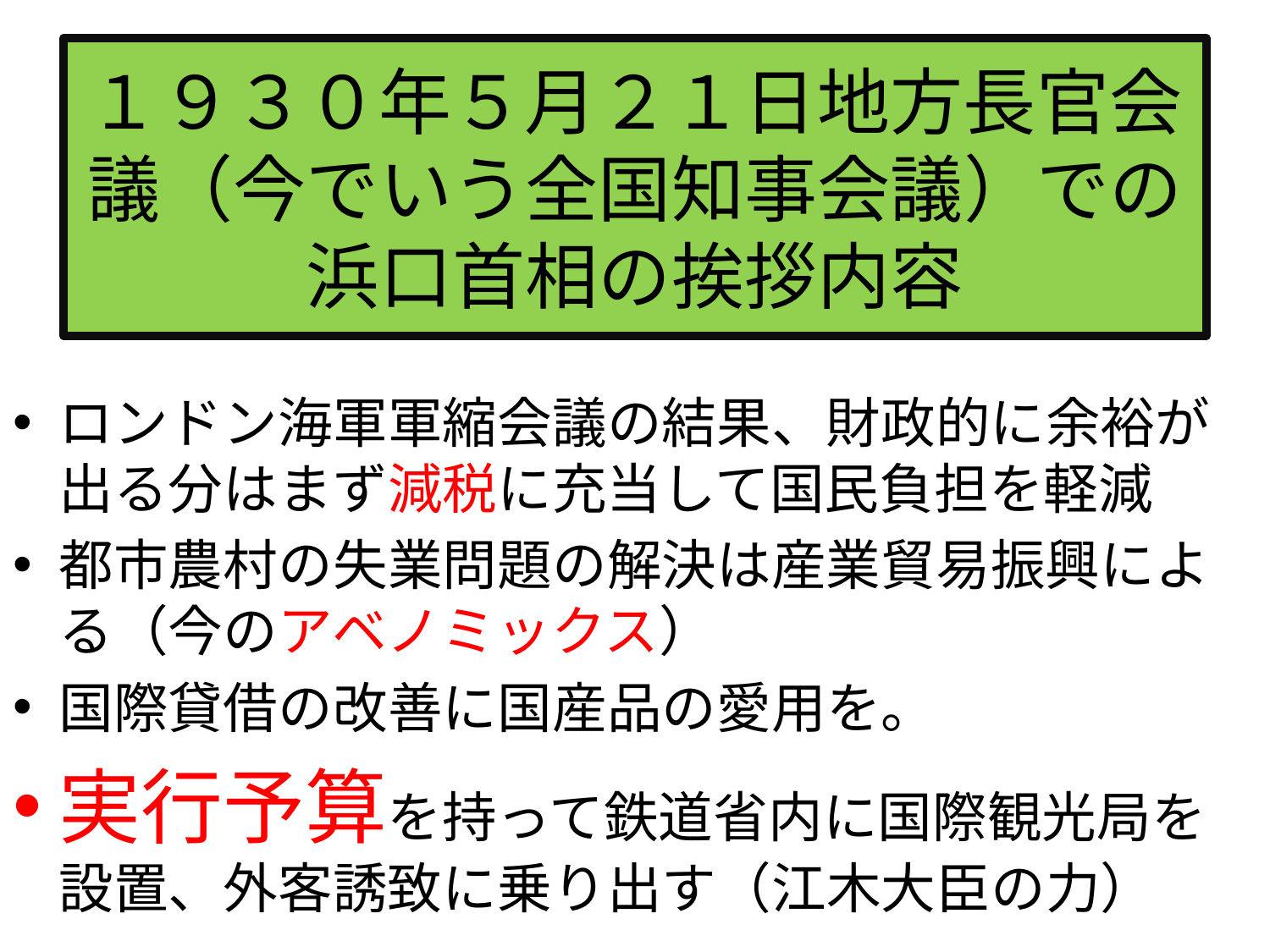

# １９３０年５月２１日地方長官会議（今でいう全国知事会議）での 浜口首相の挨拶内容
ロンドン海軍軍縮会議の結果、財政的に余裕が出る分はまず減税に充当して国民負担を軽減
都市農村の失業問題の解決は産業貿易振興による（今のアベノミックス）
国際貸借の改善に国産品の愛用を。
実行予算を持って鉄道省内に国際観光局を設置、外客誘致に乗り出す（江木大臣の力）